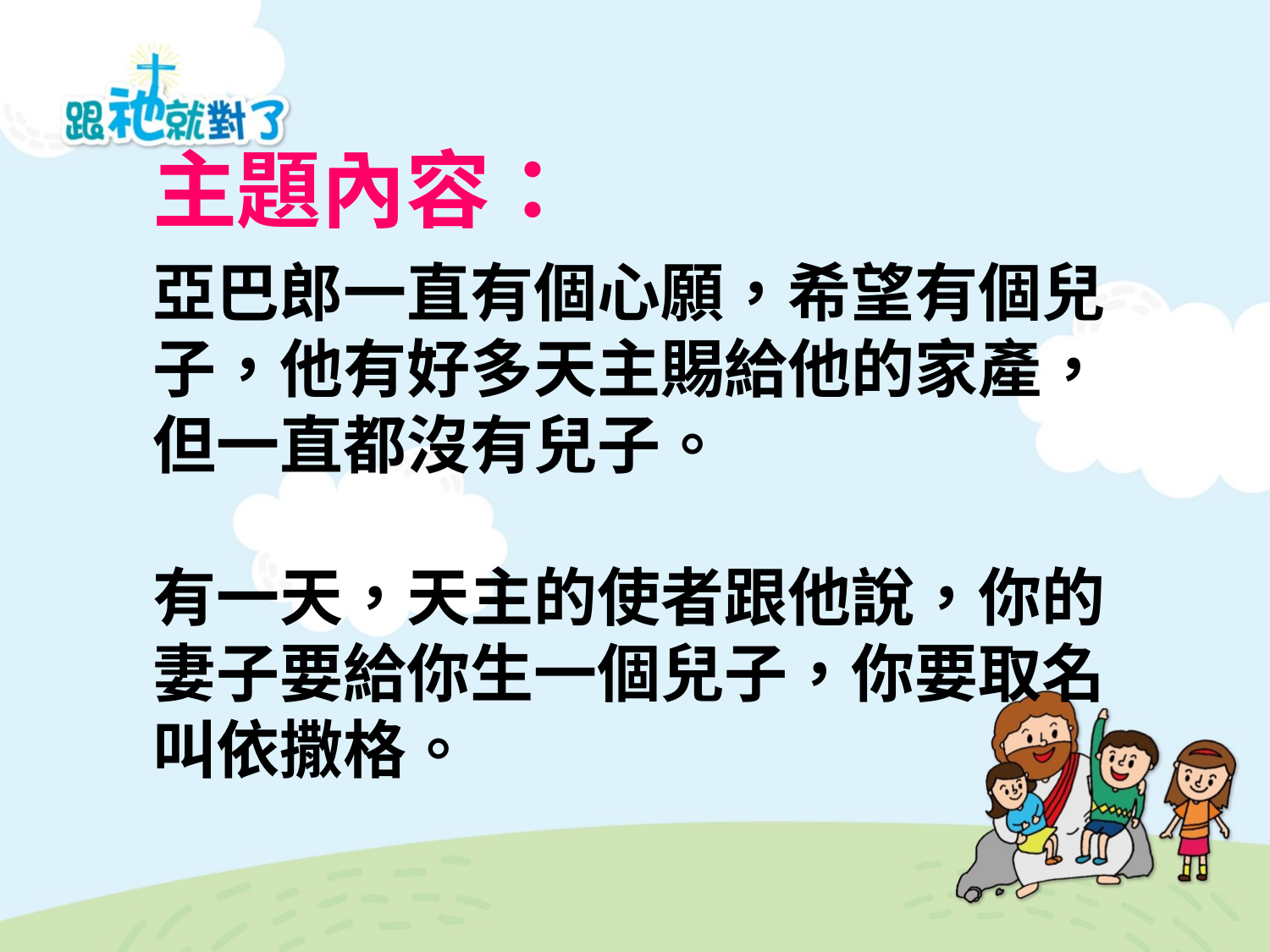

主題內容：
亞巴郎一直有個心願，希望有個兒子，他有好多天主賜給他的家產，但一直都沒有兒子。

有一天，天主的使者跟他說，你的妻子要給你生一個兒子，你要取名叫依撒格。